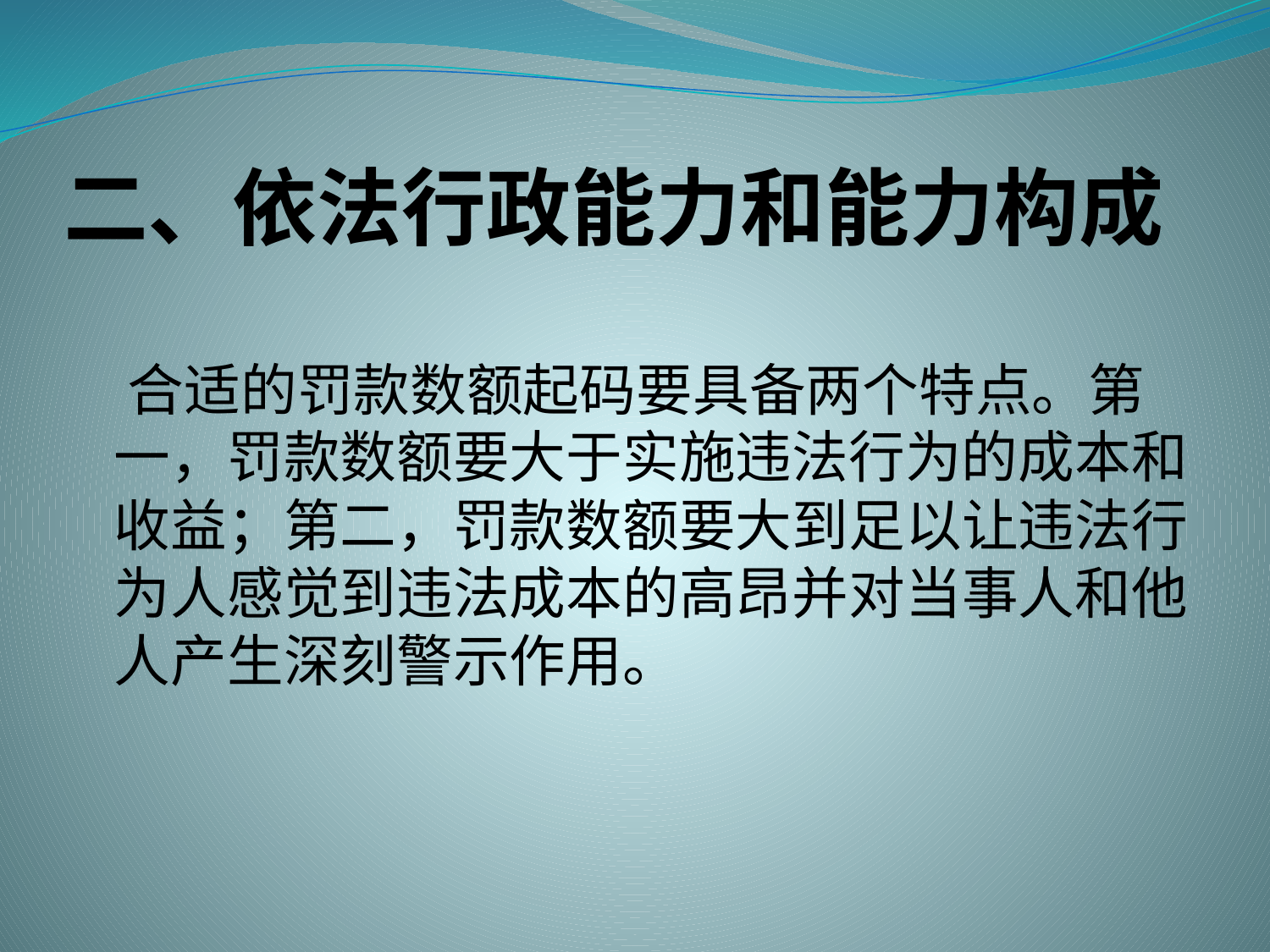

# 二、依法行政能力和能力构成

   合适的罚款数额起码要具备两个特点。第一，罚款数额要大于实施违法行为的成本和收益；第二，罚款数额要大到足以让违法行为人感觉到违法成本的高昂并对当事人和他人产生深刻警示作用。